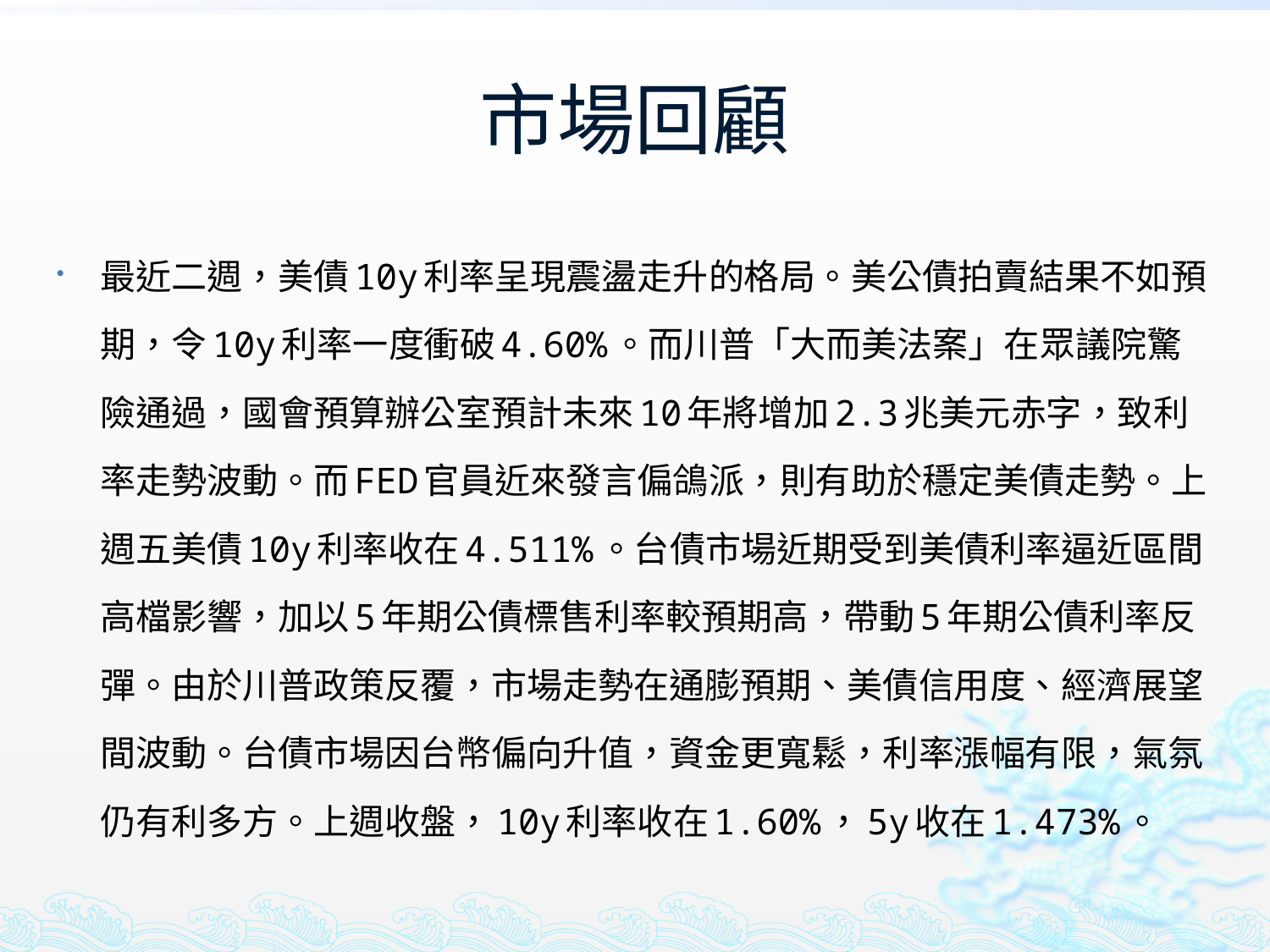

# 市場回顧
最近二週，美債10y利率呈現震盪走升的格局。美公債拍賣結果不如預期，令10y利率一度衝破4.60%。而川普「大而美法案」在眾議院驚險通過，國會預算辦公室預計未來10年將增加2.3兆美元赤字，致利率走勢波動。而FED官員近來發言偏鴿派，則有助於穩定美債走勢。上週五美債10y利率收在4.511%。台債市場近期受到美債利率逼近區間高檔影響，加以5年期公債標售利率較預期高，帶動5年期公債利率反彈。由於川普政策反覆，市場走勢在通膨預期、美債信用度、經濟展望間波動。台債市場因台幣偏向升值，資金更寬鬆，利率漲幅有限，氣氛仍有利多方。上週收盤，10y利率收在1.60%，5y收在1.473%。